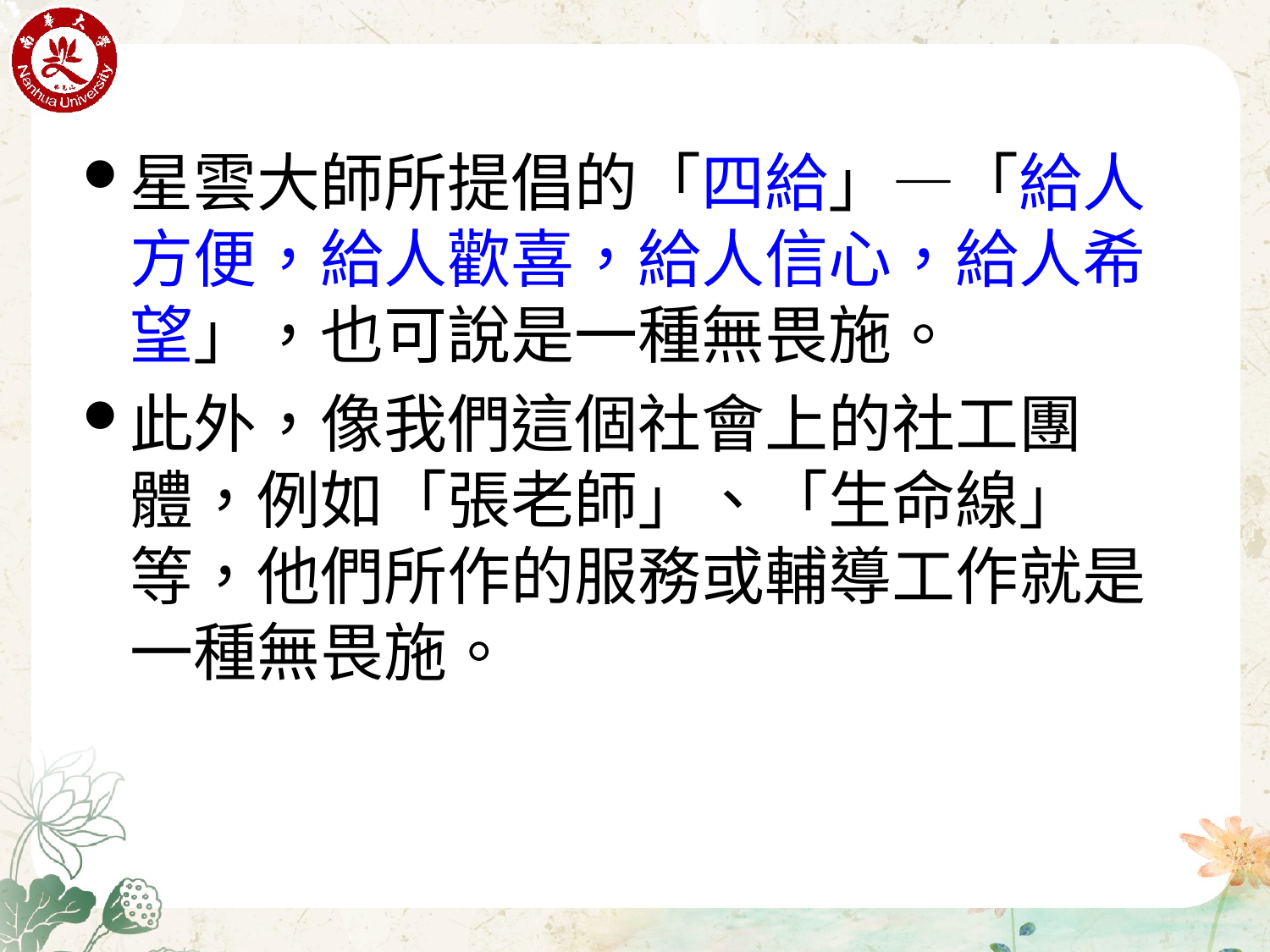

星雲大師所提倡的「四給」—「給人方便，給人歡喜，給人信心，給人希望」，也可說是一種無畏施。
此外，像我們這個社會上的社工團體，例如「張老師」、「生命線」等，他們所作的服務或輔導工作就是一種無畏施。